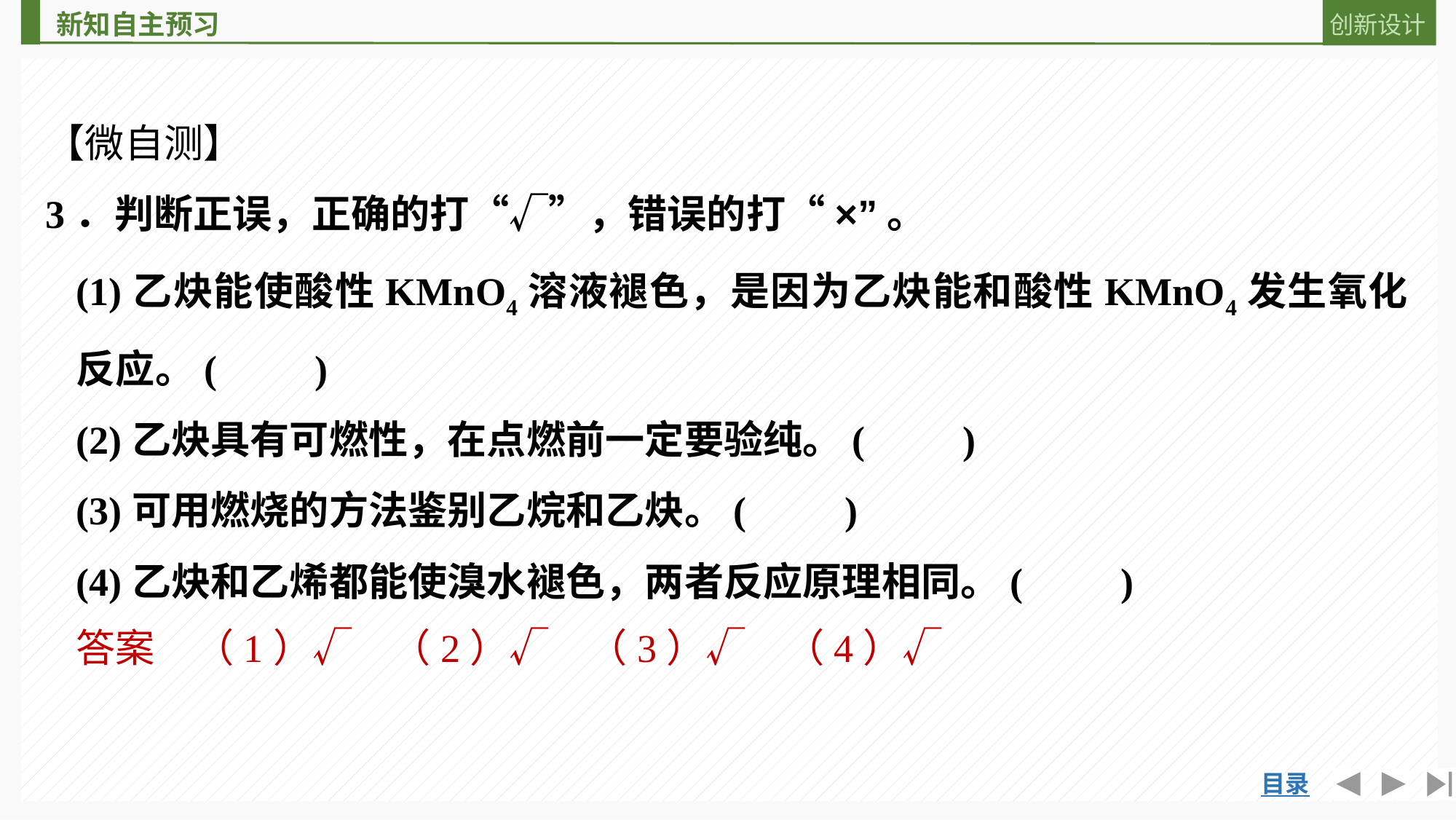

【微自测】
3．判断正误，正确的打“√”，错误的打“×”。
(1)乙炔能使酸性KMnO4溶液褪色，是因为乙炔能和酸性KMnO4发生氧化反应。(　　)
(2)乙炔具有可燃性，在点燃前一定要验纯。(　　)
(3)可用燃烧的方法鉴别乙烷和乙炔。(　　)
(4)乙炔和乙烯都能使溴水褪色，两者反应原理相同。(　　)
答案　（1）√　（2）√　（3）√　（4）√